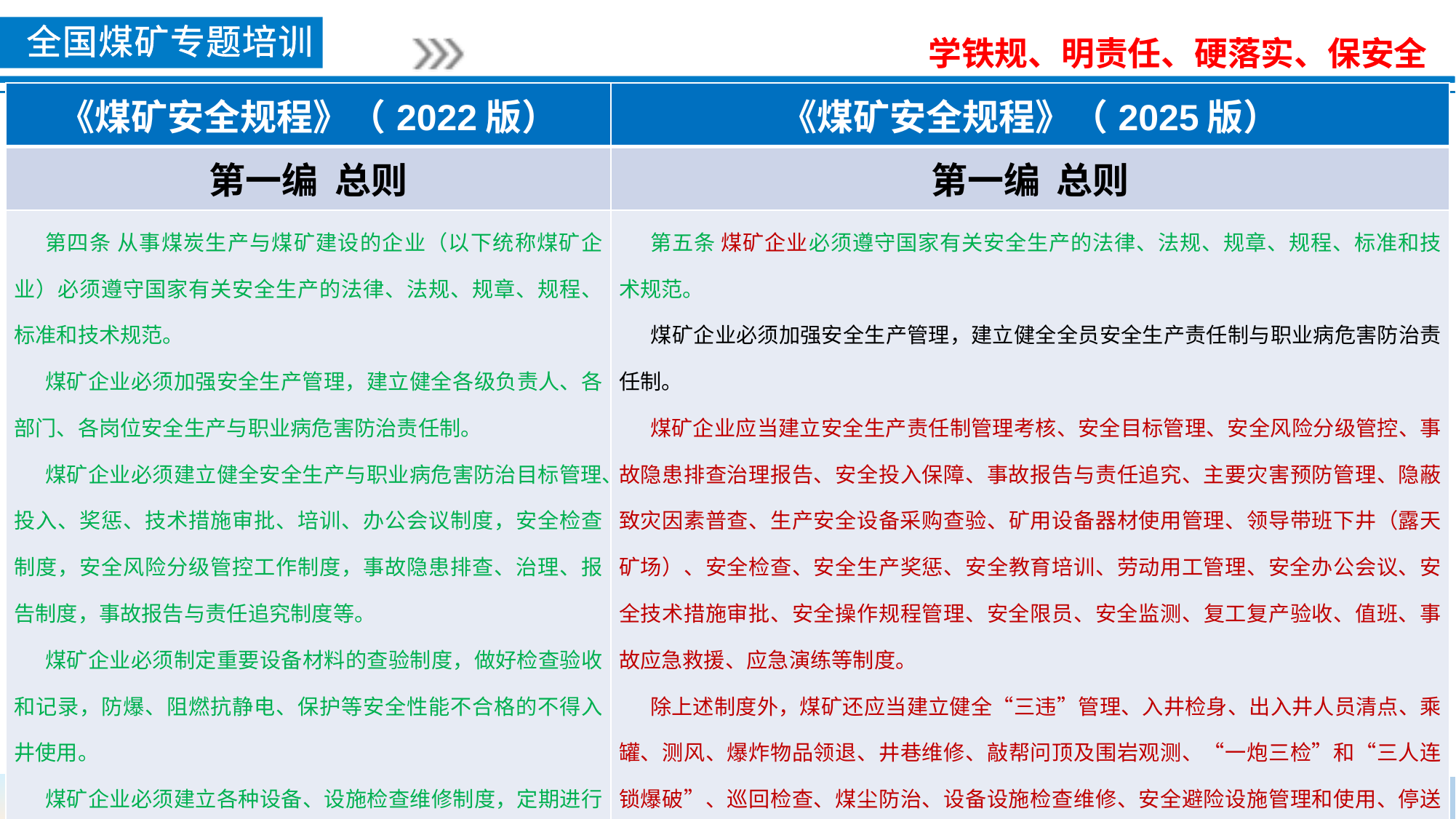

| 《煤矿安全规程》（2022版） | 《煤矿安全规程》（2025版） |
| --- | --- |
| 第一编 总则 | 第一编 总则 |
| 第四条 从事煤炭生产与煤矿建设的企业（以下统称煤矿企业）必须遵守国家有关安全生产的法律、法规、规章、规程、标准和技术规范。 煤矿企业必须加强安全生产管理，建立健全各级负责人、各部门、各岗位安全生产与职业病危害防治责任制。 煤矿企业必须建立健全安全生产与职业病危害防治目标管理、投入、奖惩、技术措施审批、培训、办公会议制度，安全检查制度，安全风险分级管控工作制度，事故隐患排查、治理、报告制度，事故报告与责任追究制度等。 煤矿企业必须制定重要设备材料的查验制度，做好检查验收和记录，防爆、阻燃抗静电、保护等安全性能不合格的不得入井使用。 煤矿企业必须建立各种设备、设施检查维修制度，定期进行检查维修，并做好记录。 煤矿必须制定本单位的作业规程和操作规程。 | 第五条 煤矿企业必须遵守国家有关安全生产的法律、法规、规章、规程、标准和技术规范。 煤矿企业必须加强安全生产管理，建立健全全员安全生产责任制与职业病危害防治责任制。 煤矿企业应当建立安全生产责任制管理考核、安全目标管理、安全风险分级管控、事故隐患排查治理报告、安全投入保障、事故报告与责任追究、主要灾害预防管理、隐蔽致灾因素普查、生产安全设备采购查验、矿用设备器材使用管理、领导带班下井（露天矿场）、安全检查、安全生产奖惩、安全教育培训、劳动用工管理、安全办公会议、安全技术措施审批、安全操作规程管理、安全限员、安全监测、复工复产验收、值班、事故应急救援、应急演练等制度。 除上述制度外，煤矿还应当建立健全“三违”管理、入井检身、出入井人员清点、乘罐、测风、爆炸物品领退、井巷维修、敲帮问顶及围岩观测、“一炮三检”和“三人连锁爆破”、巡回检查、煤尘防治、设备设施检查维修、安全避险设施管理和使用、停送电、雨季巡视、重大风险灾害停产撤人等制度。此外，煤矿应当依法依规建立与灾害类型相适应的管理制度。 煤矿必须制定作业规程和操作规程。 |